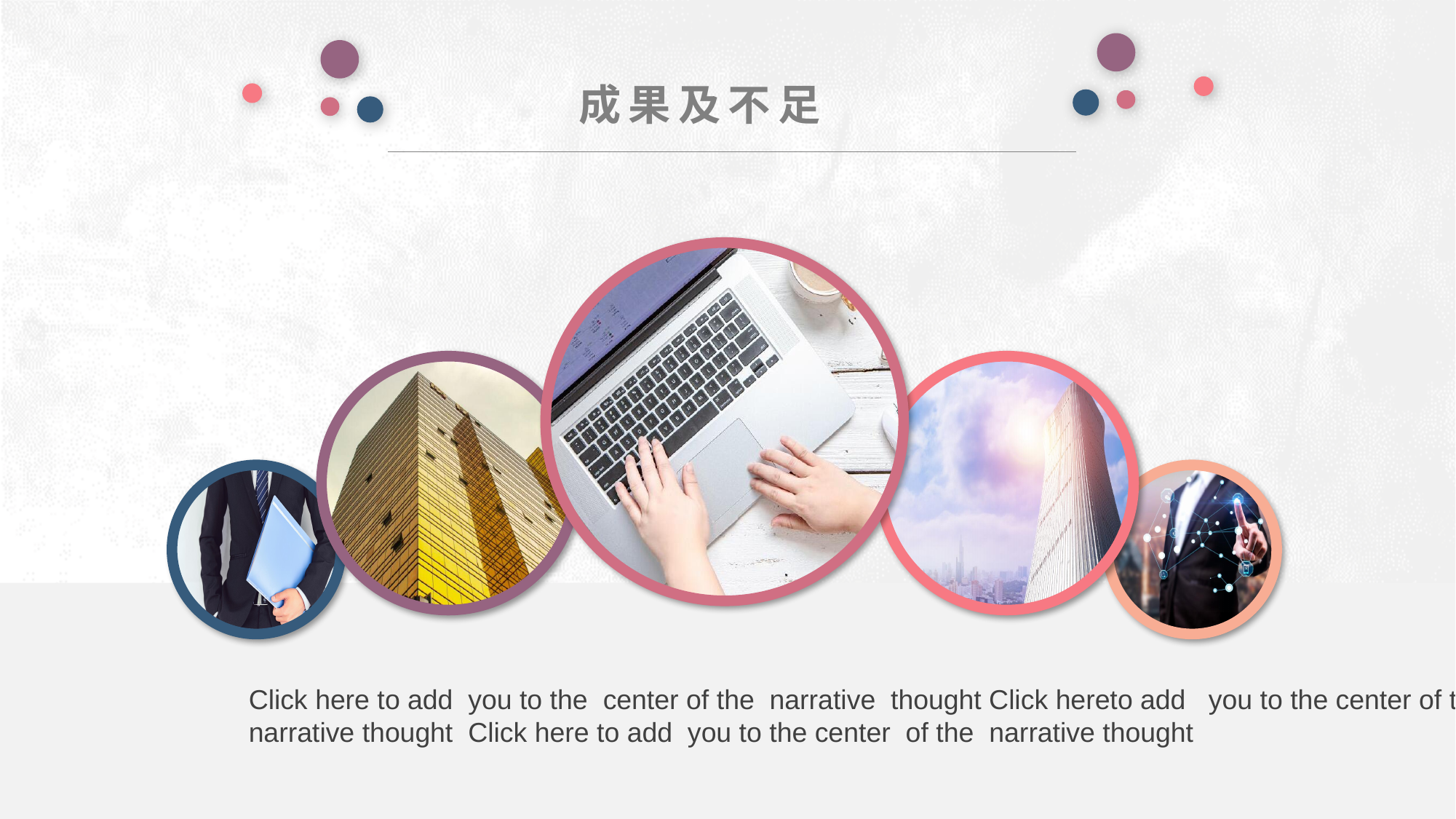

成果及不足

e7d195523061f1c0deeec63e560781cfd59afb0ea006f2a87ABB68BF51EA6619813959095094C18C62A12F549504892A4AAA8C1554C6663626E05CA27F281A14E6983772AFC3FB97135759321DEA3D70CCCB10945EC5A0322096E752803368C2184698845E3CCD6DB7F651295A8E4F3FDC19EA64A2B4A4AC1434B55AAE41CF0BF61B375C23F3039959E085EE760725AA

Click here to add  you to the  center of the  narrative  thought Click hereto add   you to the center of the
narrative thought  Click here to add  you to the center  of the  narrative thought